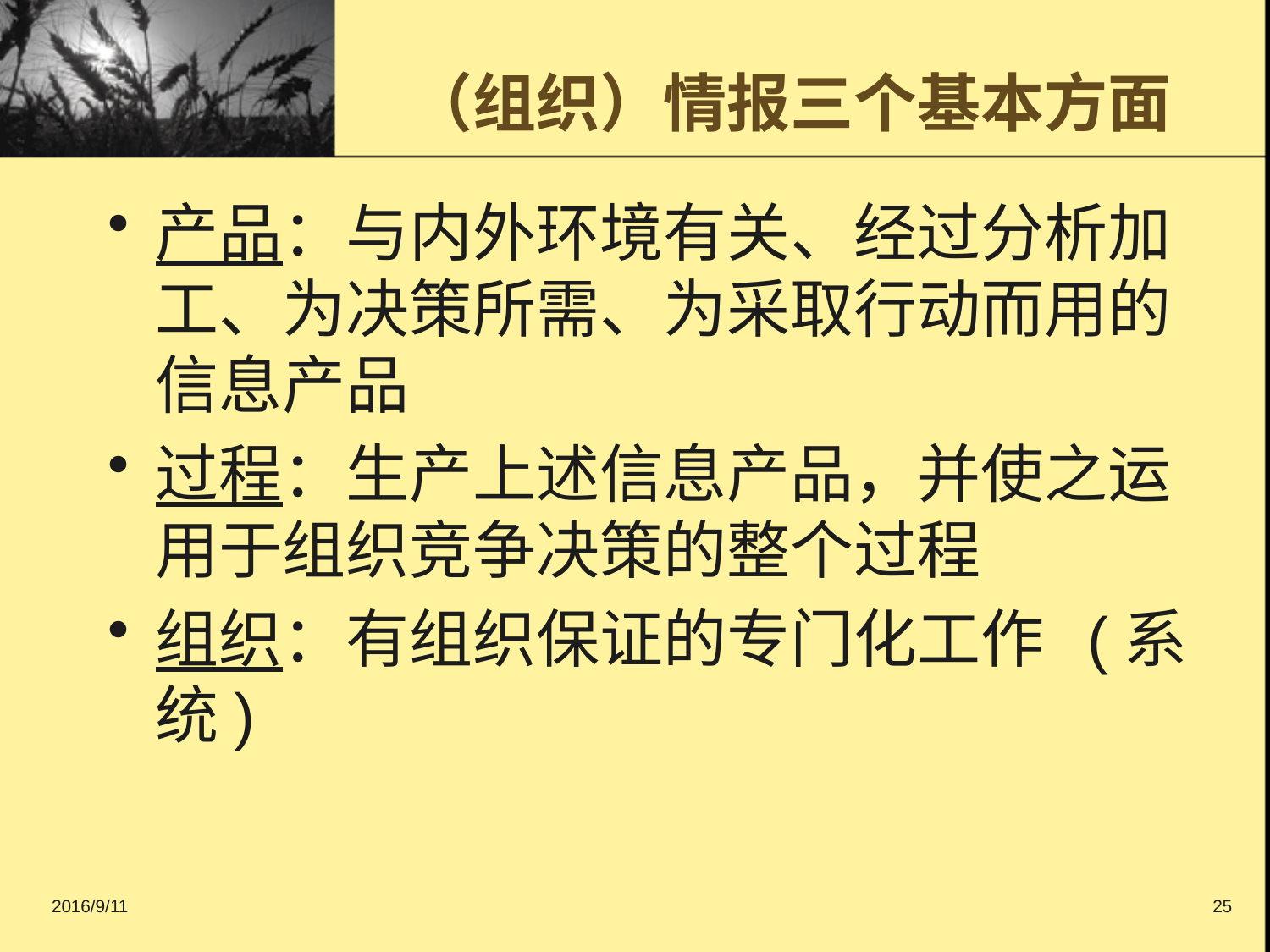

（组织）情报三个基本方面
产品：与内外环境有关、经过分析加工、为决策所需、为采取行动而用的信息产品
过程：生产上述信息产品，并使之运用于组织竞争决策的整个过程
组织：有组织保证的专门化工作  (系统)
2016/9/11

25